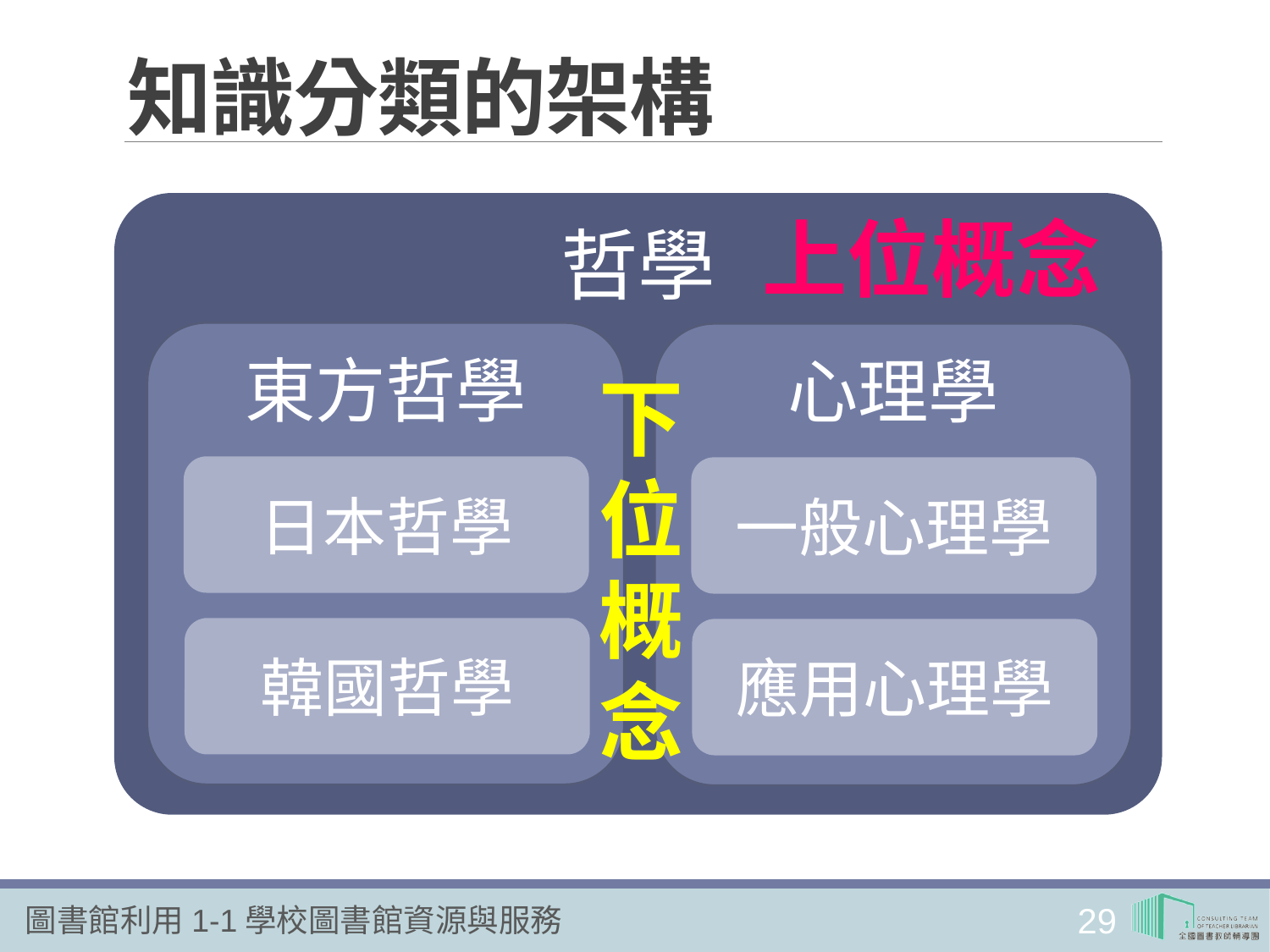

# 知識分類的架構
哲學
上位概念
東方哲學
心理學
下位概念
日本哲學
一般心理學
韓國哲學
應用心理學